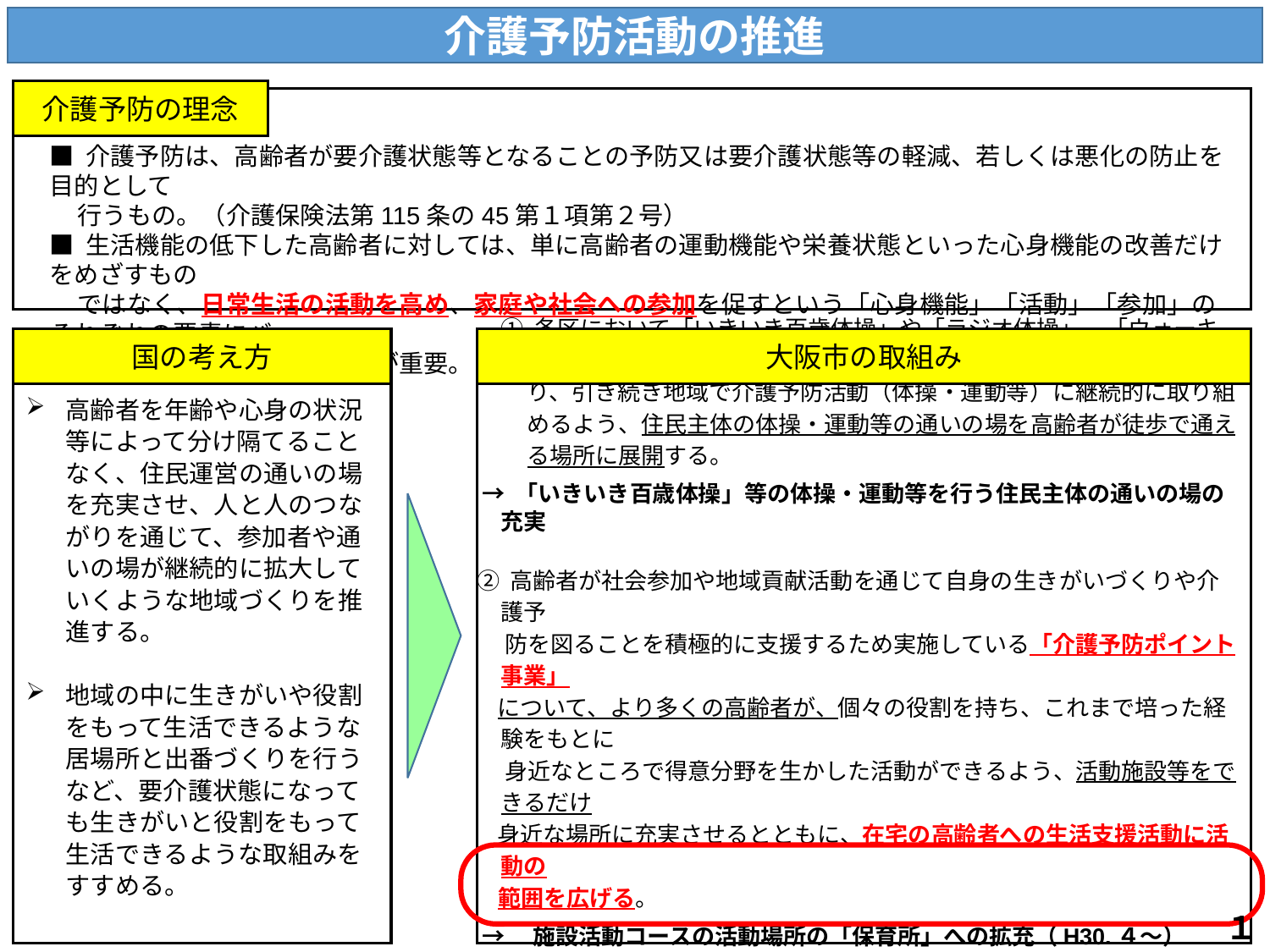

介護予防活動の推進
介護予防の理念

■ 介護予防は、高齢者が要介護状態等となることの予防又は要介護状態等の軽減、若しくは悪化の防止を目的として
    行うもの。（介護保険法第115条の45第１項第２号）
■ 生活機能の低下した高齢者に対しては、単に高齢者の運動機能や栄養状態といった心身機能の改善だけをめざすもの
    ではなく、日常生活の活動を高め、家庭や社会への参加を促すという「心身機能」「活動」「参加」のそれぞれの要素にバ
    ランスよく働きかけることが重要。
国の考え方
高齢者を年齢や心身の状況等によって分け隔てることなく、住民運営の通いの場を充実させ、人と人のつながりを通じて、参加者や通いの場が継続的に拡大していくような地域づくりを推進する。

地域の中に生きがいや役割をもって生活できるような居場所と出番づくりを行うなど、要介護状態になっても生きがいと役割をもって生活できるような取組みをすすめる。

大阪市の取組み
① 各区において「いきいき百歳体操」や「ラジオ体操」、「ウォーキンググループ」などの住民の自主的な活動の推進に取り組んできており、引き続き地域で介護予防活動（体操・運動等）に継続的に取り組めるよう、住民主体の体操・運動等の通いの場を高齢者が徒歩で通える場所に展開する。

 → 「いきいき百歳体操」等の体操・運動等を行う住民主体の通いの場の充実

② 高齢者が社会参加や地域貢献活動を通じて自身の生きがいづくりや介護予
　 防を図ることを積極的に支援するため実施している「介護予防ポイント事業」
   について、より多くの高齢者が、個々の役割を持ち、これまで培った経験をもとに
　 身近なところで得意分野を生かした活動ができるよう、活動施設等をできるだけ
   身近な場所に充実させるとともに、在宅の高齢者への生活支援活動に活動の
   範囲を広げる。

 →　施設活動コースの活動場所の「保育所」への拡充（H30.４〜）

 →　在宅活動コース（住民の助け合いによる生活支援活動事業）の追加
 　　 H30.7～モデル実施　　R3.4～本格実施

１